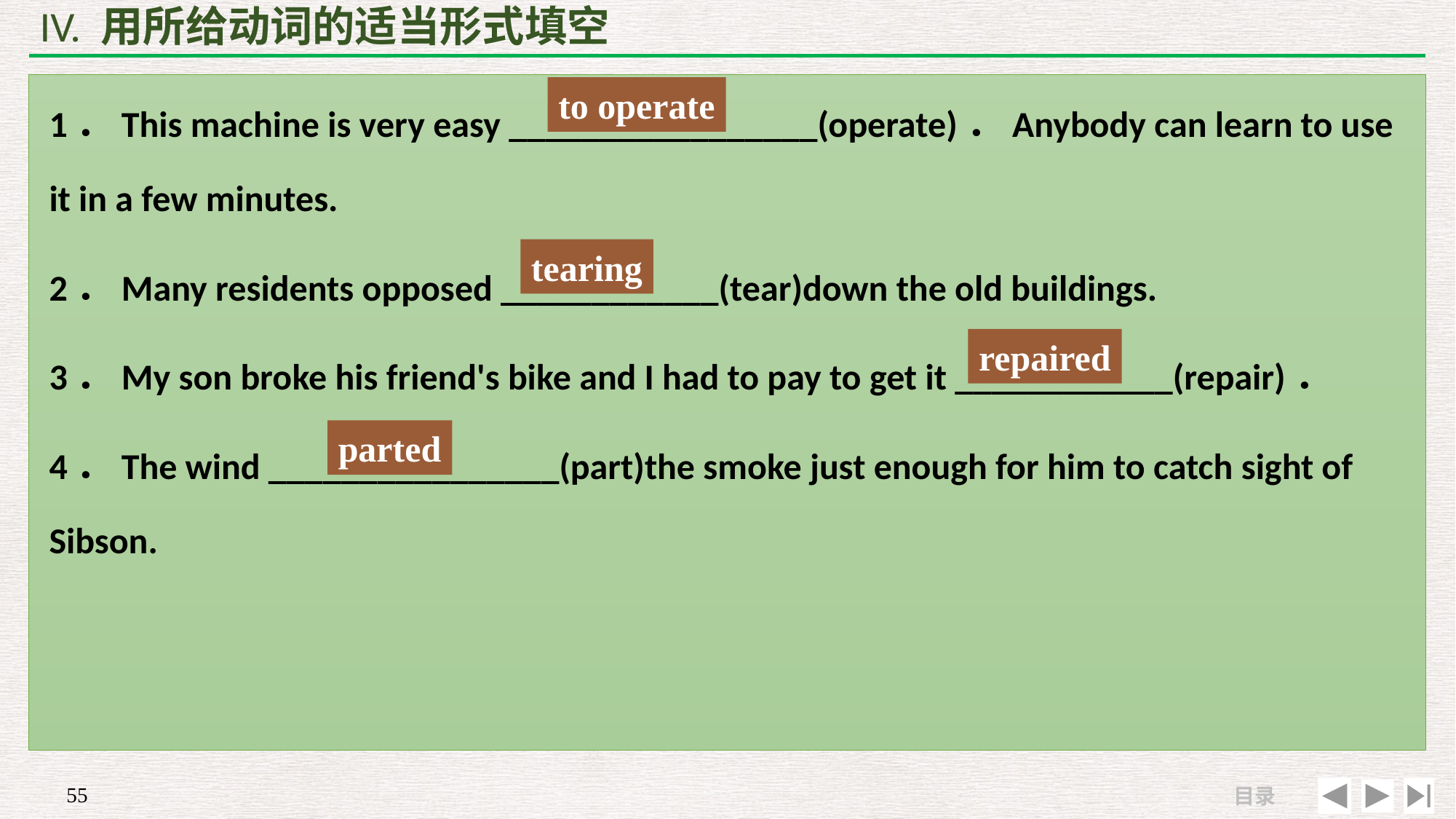

# IV. 用所给动词的适当形式填空
1．This machine is very easy _________________(operate)．Anybody can learn to use it in a few minutes.
2．Many residents opposed ____________(tear)down the old buildings.
3．My son broke his friend's bike and I had to pay to get it ____________(repair)．
4．The wind ________________(part)the smoke just enough for him to catch sight of Sibson.

to operate
tearing
repaired
parted